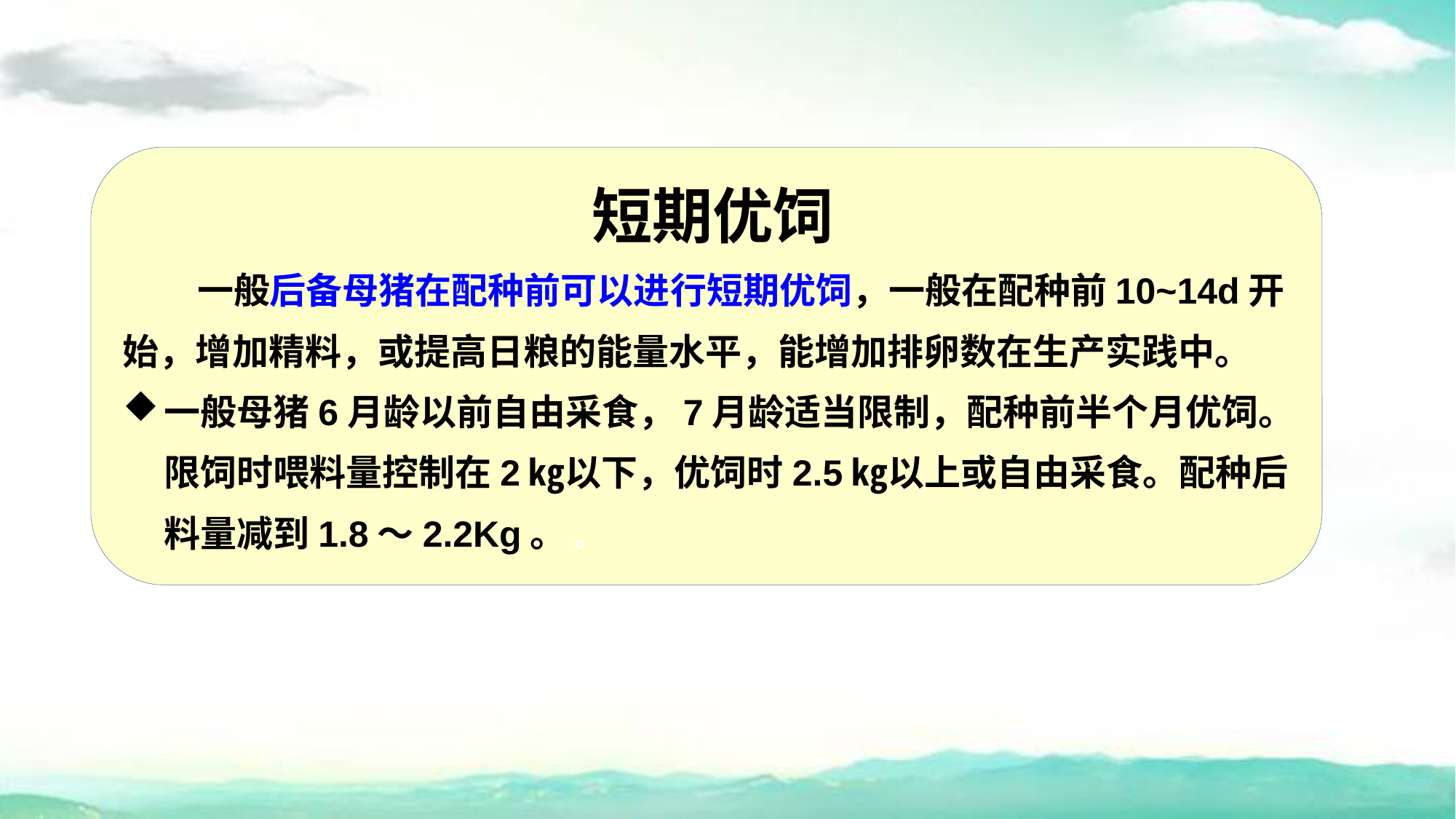

短期优饲
        一般后备母猪在配种前可以进行短期优饲，一般在配种前10~14d开始，增加精料，或提高日粮的能量水平，能增加排卵数在生产实践中。
一般母猪6月龄以前自由采食，7月龄适当限制，配种前半个月优饲。限饲时喂料量控制在2㎏以下，优饲时2.5㎏以上或自由采食。配种后料量减到1.8～2.2Kg。 。